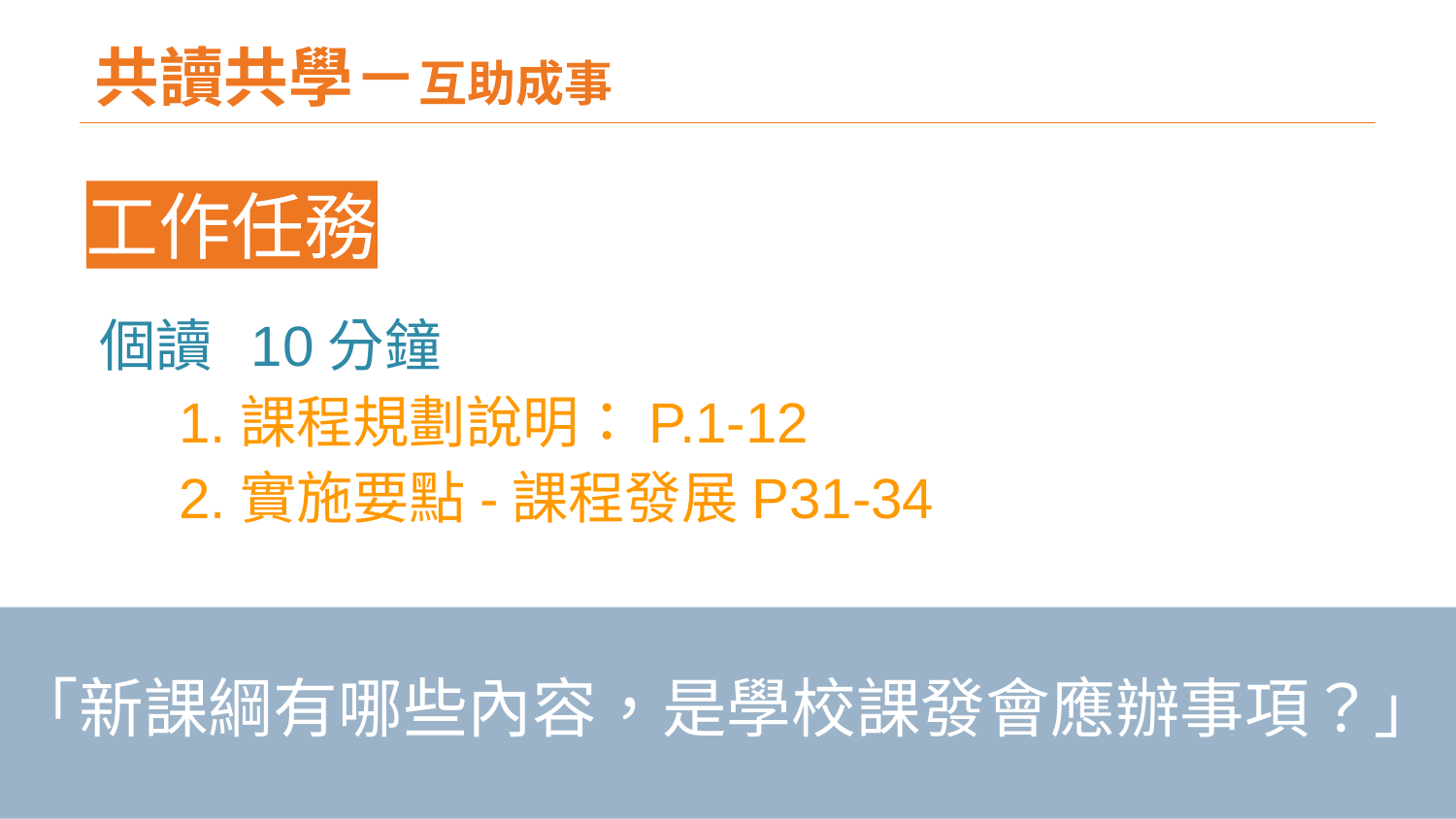

# 共讀共學－互助成事
工作任務
個讀  10分鐘
1.課程規劃說明：P.1-12
2.實施要點-課程發展P31-34

「新課綱有哪些內容，是學校課發會應辦事項？」